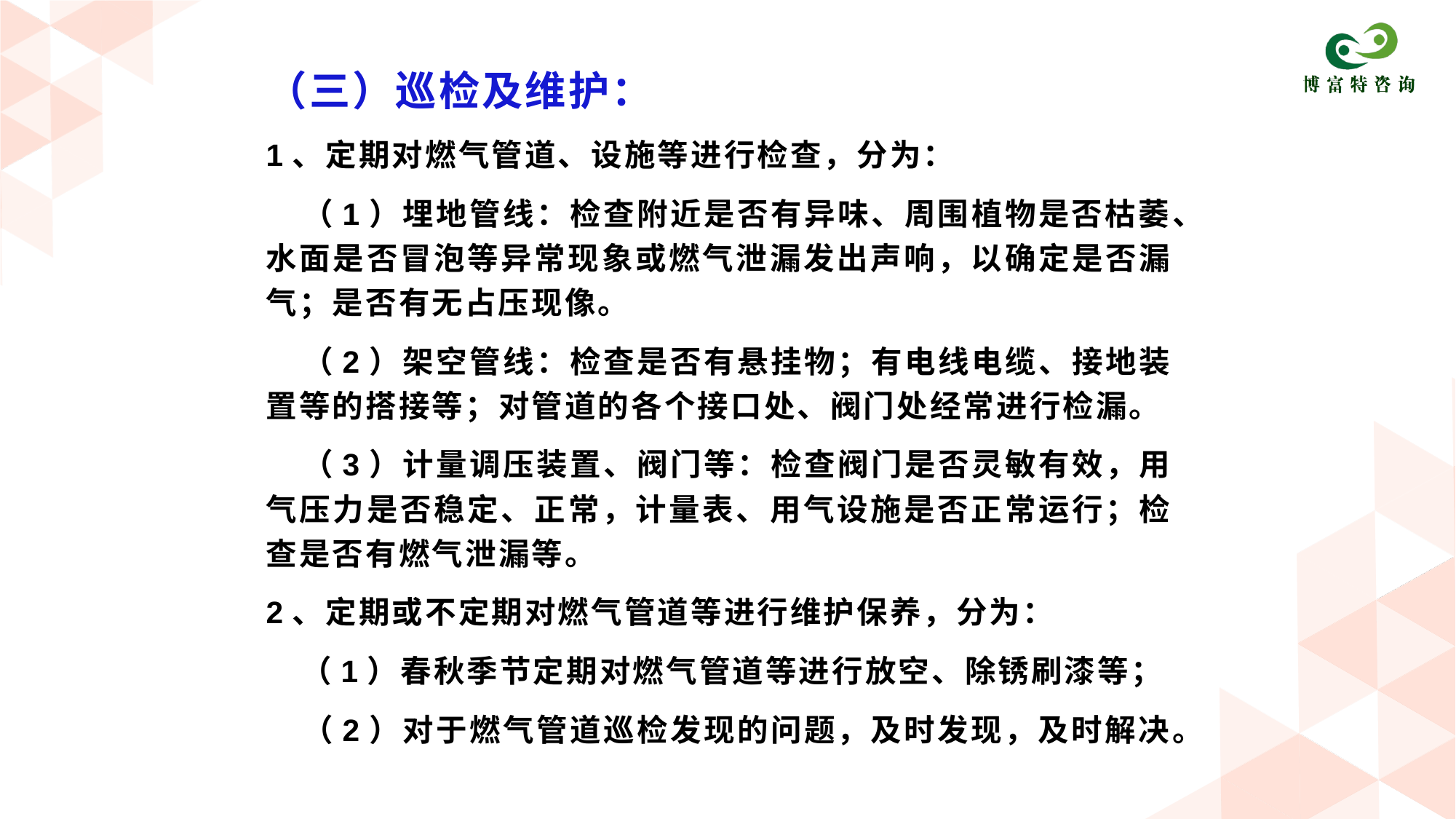

（三）巡检及维护：
1、定期对燃气管道、设施等进行检查，分为：
   （1）埋地管线：检查附近是否有异味、周围植物是否枯萎、水面是否冒泡等异常现象或燃气泄漏发出声响，以确定是否漏气；是否有无占压现像。
   （2）架空管线：检查是否有悬挂物；有电线电缆、接地装置等的搭接等；对管道的各个接口处、阀门处经常进行检漏。
   （3）计量调压装置、阀门等：检查阀门是否灵敏有效，用气压力是否稳定、正常，计量表、用气设施是否正常运行；检查是否有燃气泄漏等。
2、定期或不定期对燃气管道等进行维护保养，分为：
   （1）春秋季节定期对燃气管道等进行放空、除锈刷漆等；
   （2）对于燃气管道巡检发现的问题，及时发现，及时解决。